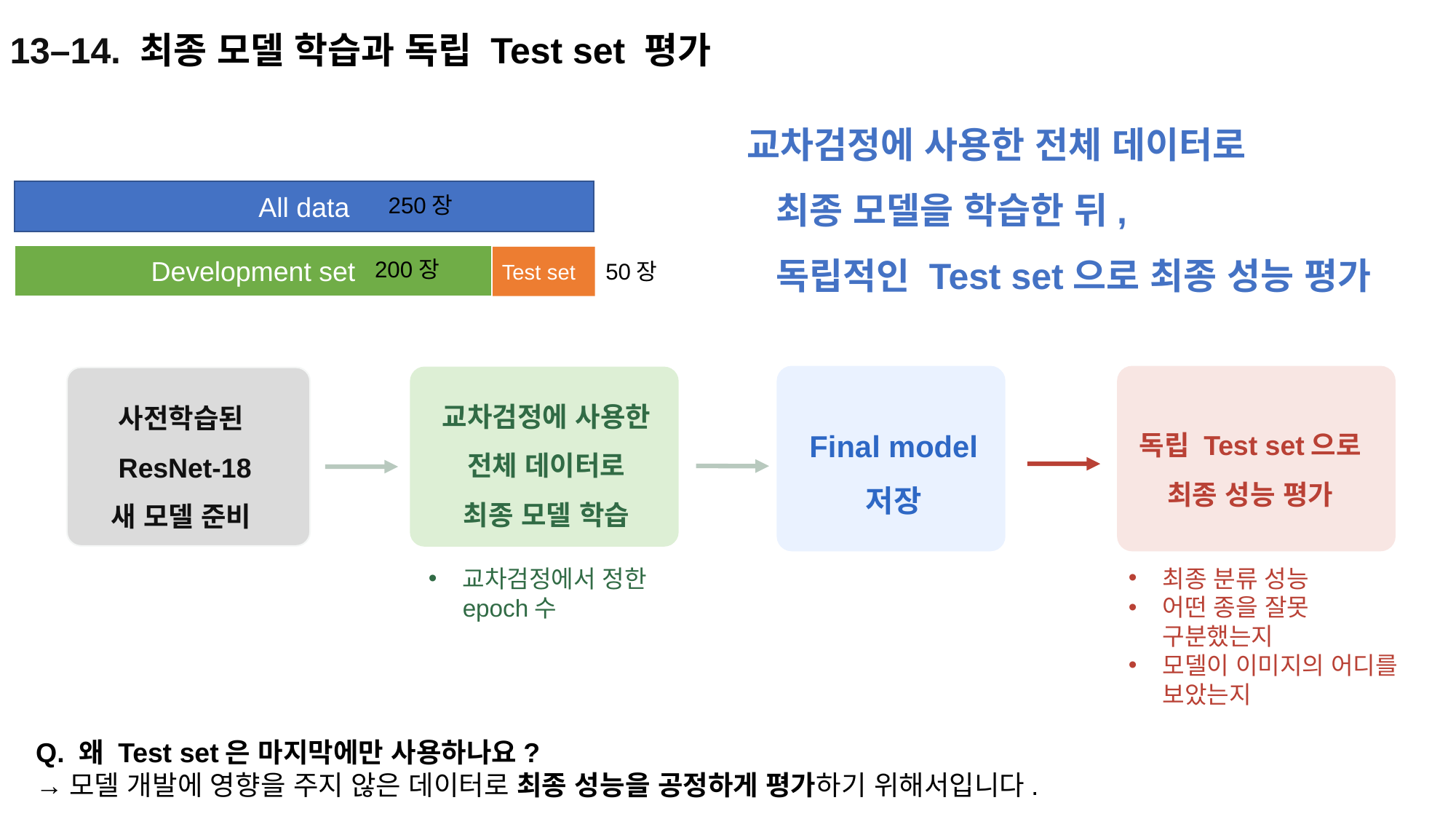

13–14. 최종 모델 학습과 독립 Test set 평가
교차검정에 사용한 전체 데이터로
  최종 모델을 학습한 뒤,
  독립적인 Test set으로 최종 성능 평가
All data
250장
Test set
50장
Development set
200장

Final model
저장
사전학습된
 ResNet-18
새 모델 준비
교차검정에 사용한 전체 데이터로
최종 모델 학습
독립 Test set으로
최종 성능 평가

최종 분류 성능
어떤 종을 잘못 구분했는지
모델이 이미지의 어디를 보았는지

교차검정에서 정한 epoch수
Q. 왜 Test set은 마지막에만 사용하나요?
→모델 개발에 영향을 주지 않은 데이터로 최종 성능을 공정하게 평가하기 위해서입니다.